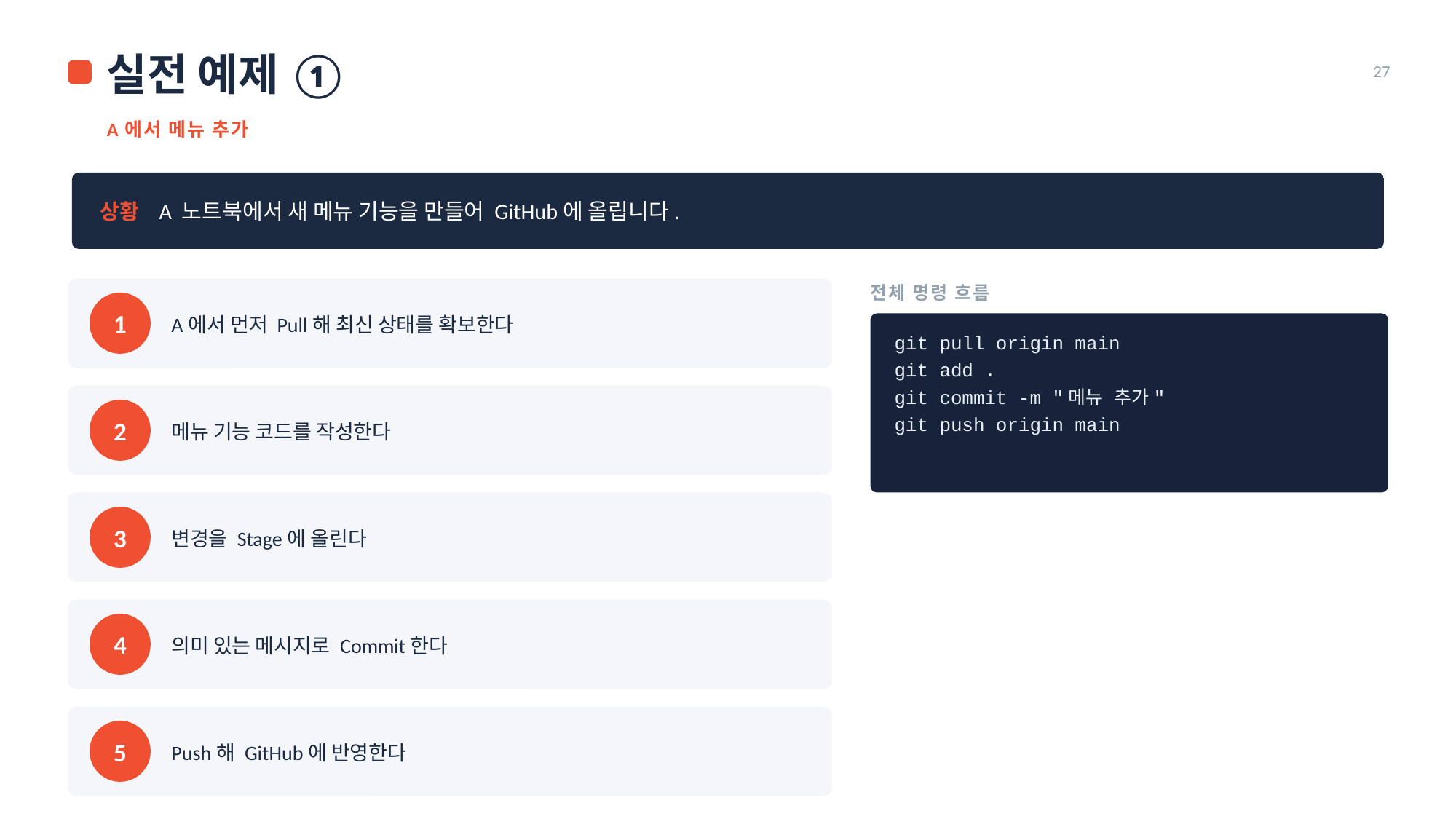

실전 예제 ①
27

A에서 메뉴 추가

상황   A 노트북에서 새 메뉴 기능을 만들어 GitHub에 올립니다.
전체 명령 흐름

A에서 먼저 Pull해 최신 상태를 확보한다

1

git pull origin main
git add .
git commit -m "메뉴 추가"
git push origin main

메뉴 기능 코드를 작성한다

2

변경을 Stage에 올린다

3

의미 있는 메시지로 Commit한다

4

Push해 GitHub에 반영한다

5